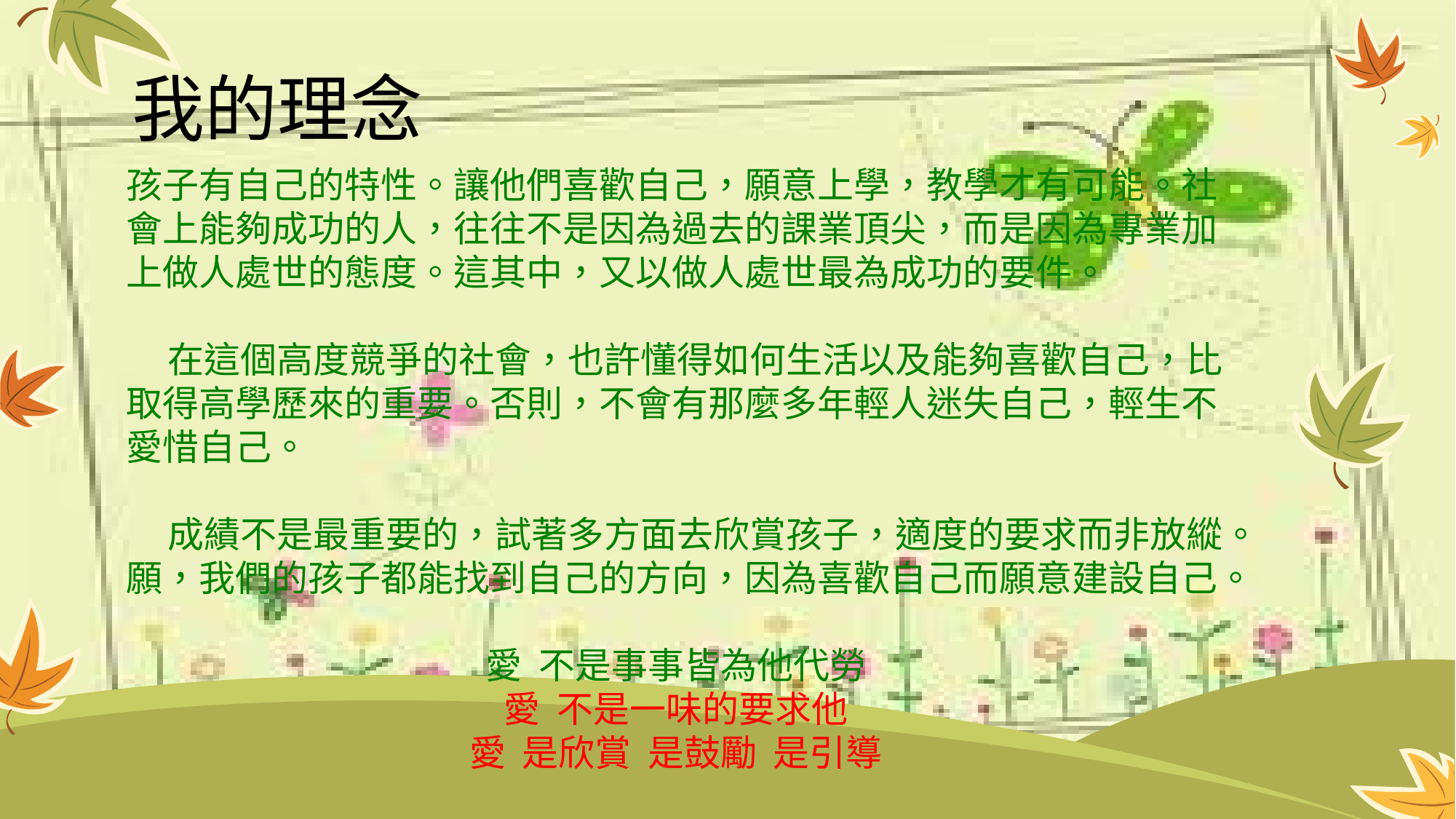

我的理念
孩子有自己的特性。讓他們喜歡自己，願意上學，教學才有可能。社會上能夠成功的人，往往不是因為過去的課業頂尖，而是因為專業加上做人處世的態度。這其中，又以做人處世最為成功的要件。

    在這個高度競爭的社會，也許懂得如何生活以及能夠喜歡自己，比取得高學歷來的重要。否則，不會有那麼多年輕人迷失自己，輕生不愛惜自己。

    成績不是最重要的，試著多方面去欣賞孩子，適度的要求而非放縱。願，我們的孩子都能找到自己的方向，因為喜歡自己而願意建設自己。

愛  不是事事皆為他代勞
愛  不是一味的要求他
愛  是欣賞  是鼓勵  是引導